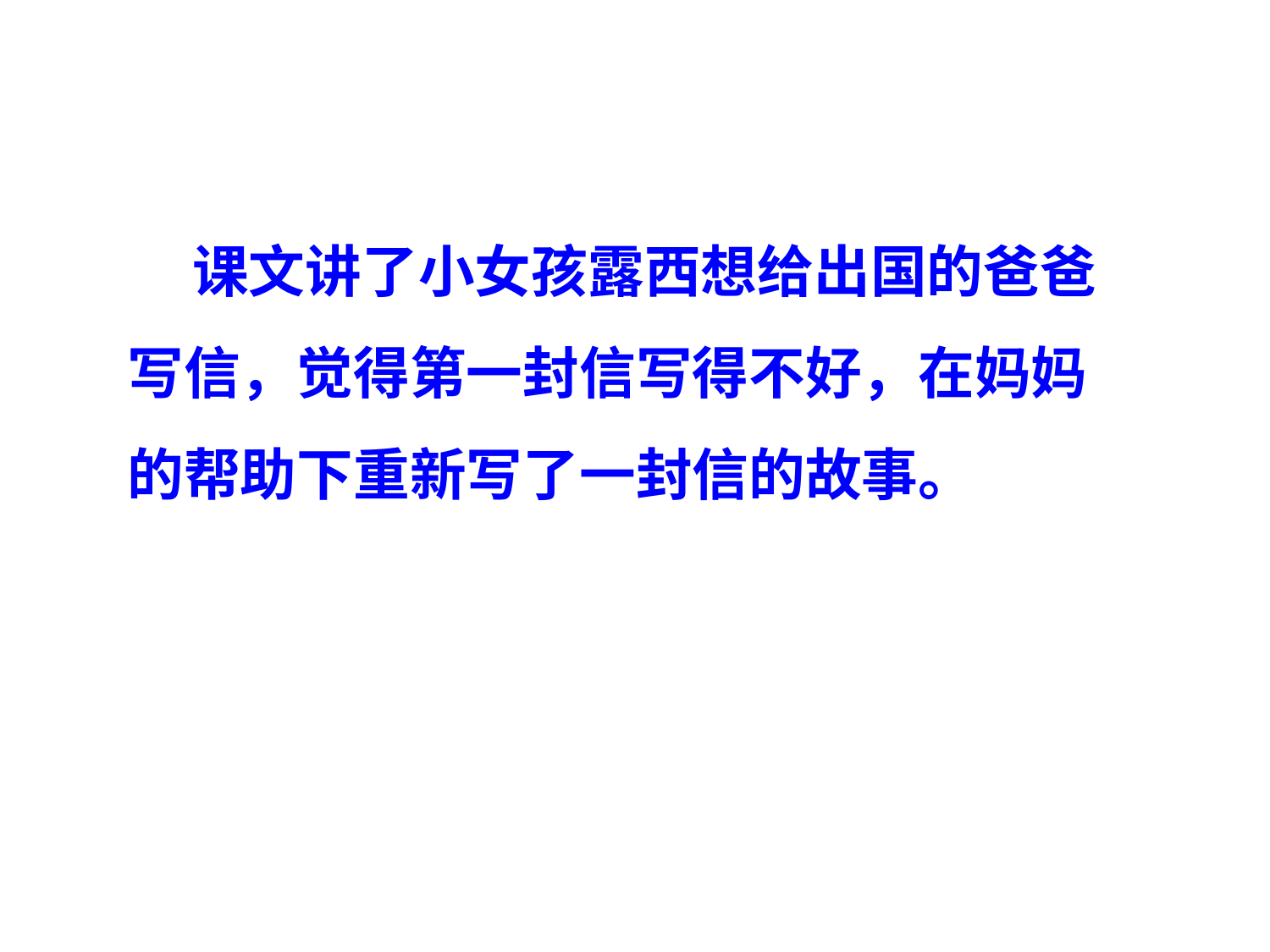

课文讲了小女孩露西想给出国的爸爸写信，觉得第一封信写得不好，在妈妈的帮助下重新写了一封信的故事。